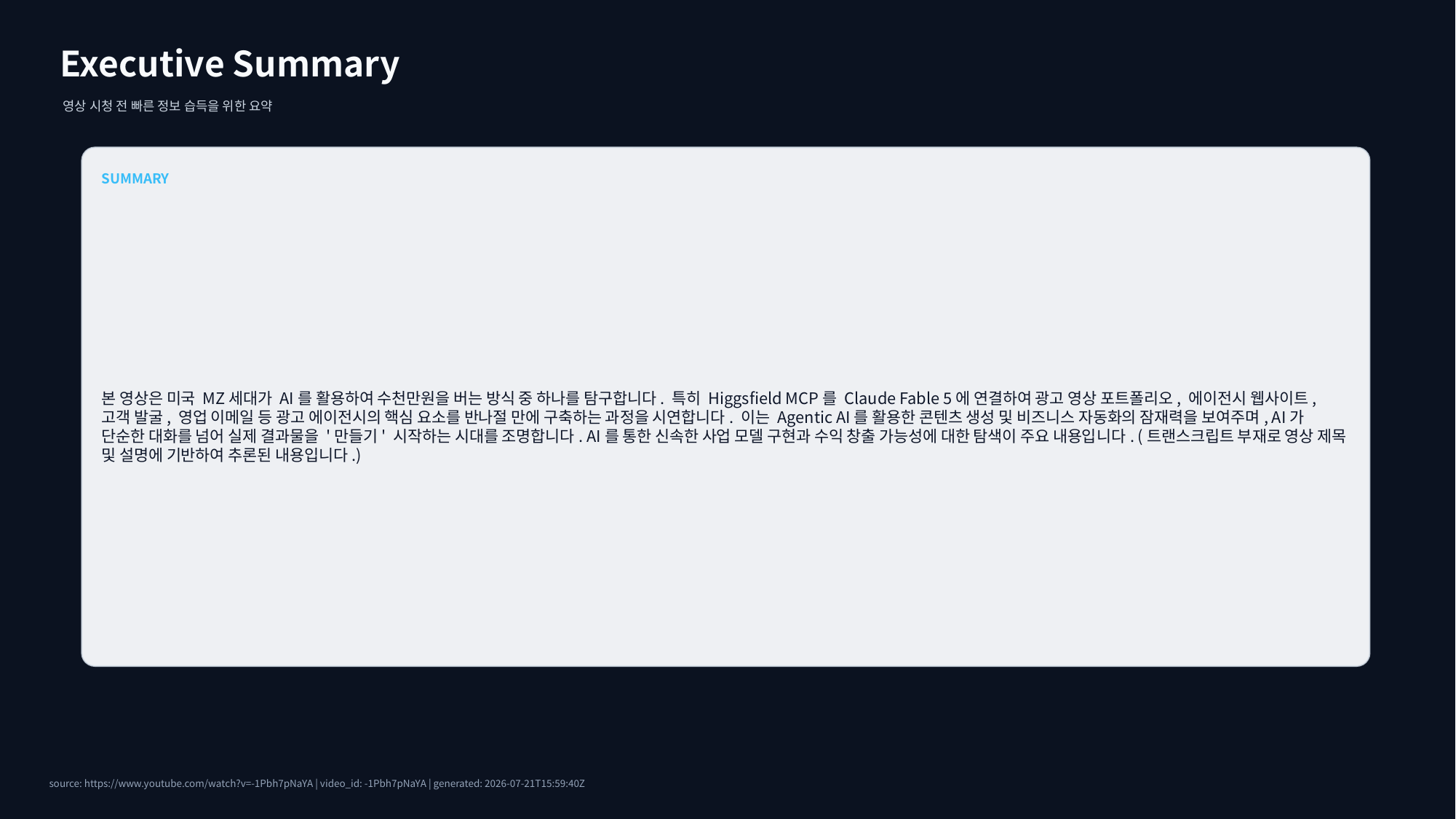

Executive Summary
영상 시청 전 빠른 정보 습득을 위한 요약

SUMMARY
본 영상은 미국 MZ세대가 AI를 활용하여 수천만원을 버는 방식 중 하나를 탐구합니다. 특히 Higgsfield MCP를 Claude Fable 5에 연결하여 광고 영상 포트폴리오, 에이전시 웹사이트, 고객 발굴, 영업 이메일 등 광고 에이전시의 핵심 요소를 반나절 만에 구축하는 과정을 시연합니다. 이는 Agentic AI를 활용한 콘텐츠 생성 및 비즈니스 자동화의 잠재력을 보여주며, AI가 단순한 대화를 넘어 실제 결과물을 '만들기' 시작하는 시대를 조명합니다. AI를 통한 신속한 사업 모델 구현과 수익 창출 가능성에 대한 탐색이 주요 내용입니다. (트랜스크립트 부재로 영상 제목 및 설명에 기반하여 추론된 내용입니다.)
source: https://www.youtube.com/watch?v=-1Pbh7pNaYA | video_id: -1Pbh7pNaYA | generated: 2026-07-21T15:59:40Z